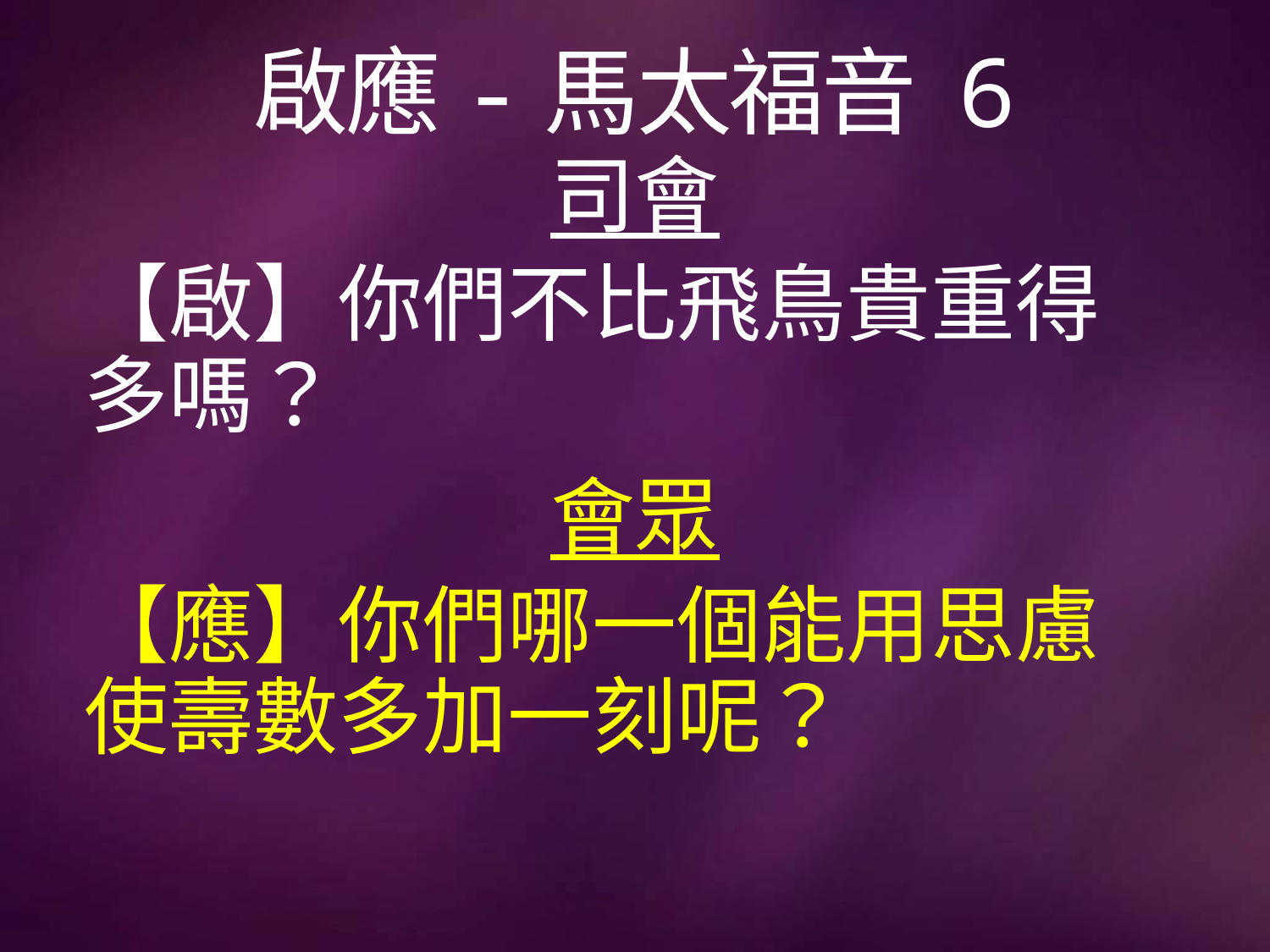

# 啟應-馬太福音 6
司會
【啟】你們不比飛鳥貴重得多嗎？

會眾
【應】你們哪一個能用思慮使壽數多加一刻呢？